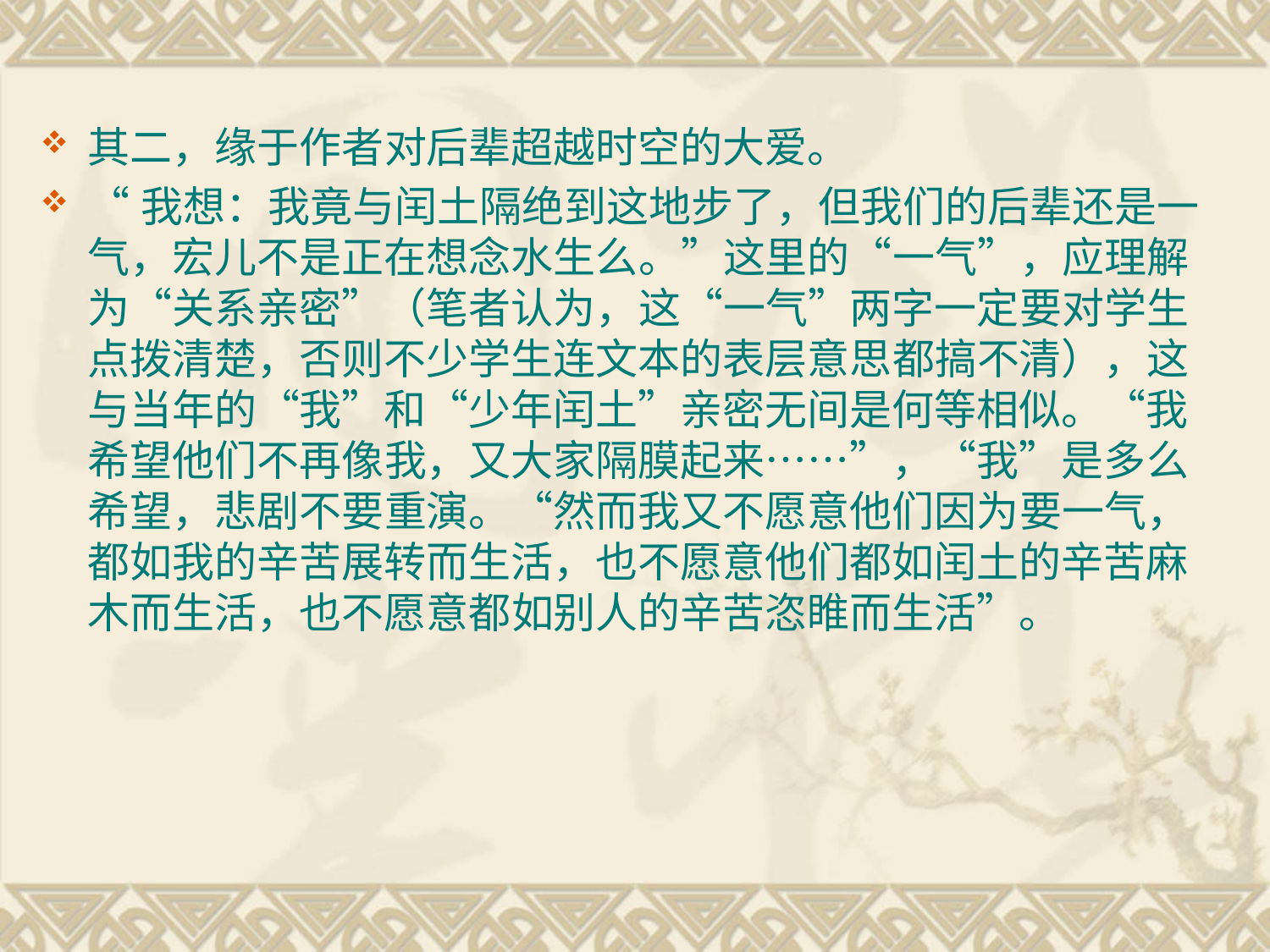

其二，缘于作者对后辈超越时空的大爱。
“我想：我竟与闰土隔绝到这地步了，但我们的后辈还是一气，宏儿不是正在想念水生么。”这里的“一气”，应理解为“关系亲密”（笔者认为，这“一气”两字一定要对学生点拨清楚，否则不少学生连文本的表层意思都搞不清），这与当年的“我”和“少年闰土”亲密无间是何等相似。“我希望他们不再像我，又大家隔膜起来……”，“我”是多么希望，悲剧不要重演。“然而我又不愿意他们因为要一气，都如我的辛苦展转而生活，也不愿意他们都如闰土的辛苦麻木而生活，也不愿意都如别人的辛苦恣睢而生活”。